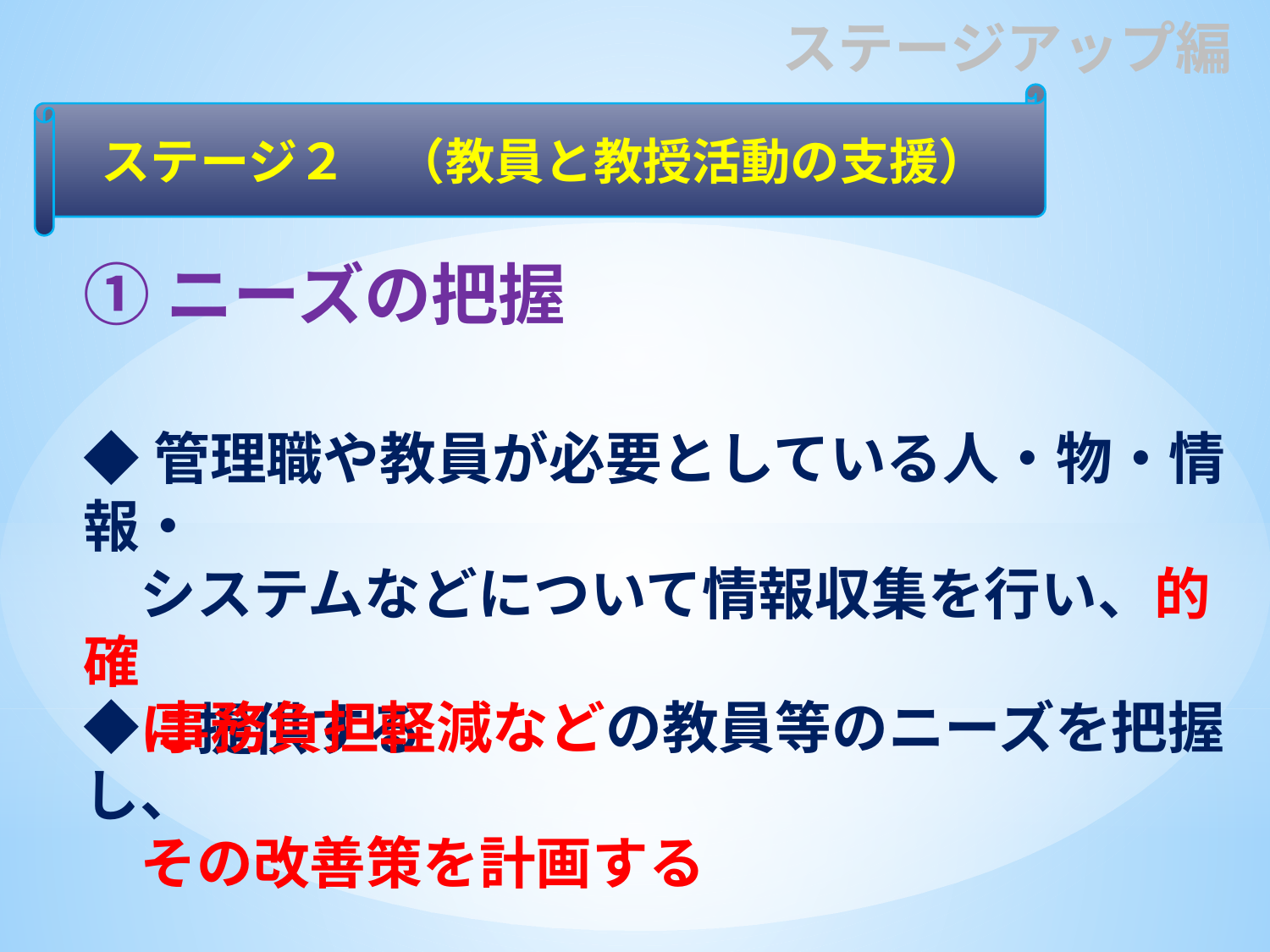

ステージアップ編
ステージ２　（教員と教授活動の支援）
①ニーズの把握
◆管理職や教員が必要としている人・物・情報・
　システムなどについて情報収集を行い、的確
　に提供する
◆事務負担軽減などの教員等のニーズを把握し、
　その改善策を計画する